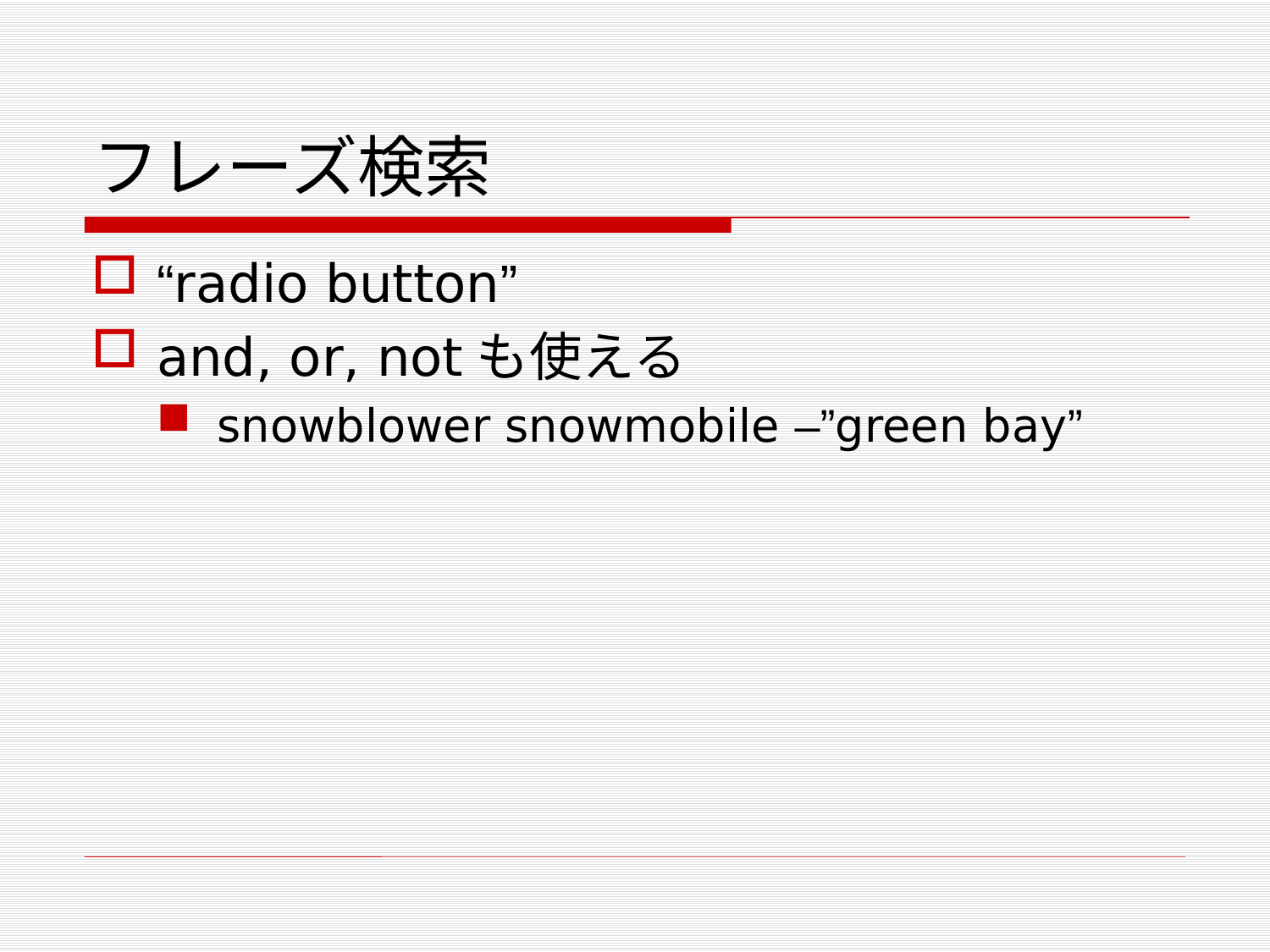

# フレーズ検索
“radio button”
and, or, notも使える
snowblower snowmobile –”green bay”